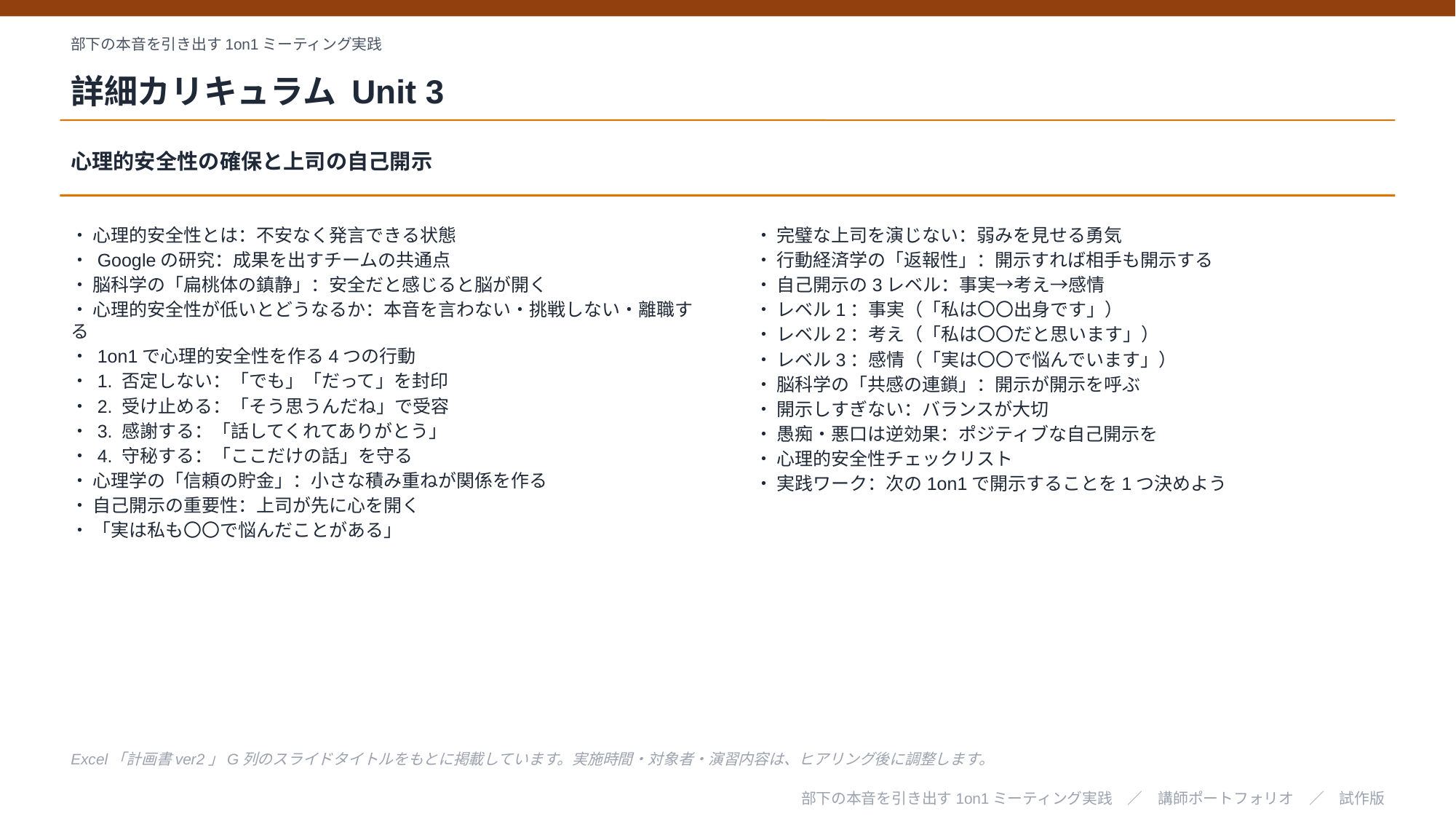

部下の本音を引き出す1on1ミーティング実践
詳細カリキュラム Unit 3

心理的安全性の確保と上司の自己開示

・ 心理的安全性とは：不安なく発言できる状態
・ Googleの研究：成果を出すチームの共通点
・ 脳科学の「扁桃体の鎮静」：安全だと感じると脳が開く
・ 心理的安全性が低いとどうなるか：本音を言わない・挑戦しない・離職する
・ 1on1で心理的安全性を作る4つの行動
・ 1. 否定しない：「でも」「だって」を封印
・ 2. 受け止める：「そう思うんだね」で受容
・ 3. 感謝する：「話してくれてありがとう」
・ 4. 守秘する：「ここだけの話」を守る
・ 心理学の「信頼の貯金」：小さな積み重ねが関係を作る
・ 自己開示の重要性：上司が先に心を開く
・ 「実は私も〇〇で悩んだことがある」
・ 完璧な上司を演じない：弱みを見せる勇気
・ 行動経済学の「返報性」：開示すれば相手も開示する
・ 自己開示の3レベル：事実→考え→感情
・ レベル1：事実（「私は〇〇出身です」）
・ レベル2：考え（「私は〇〇だと思います」）
・ レベル3：感情（「実は〇〇で悩んでいます」）
・ 脳科学の「共感の連鎖」：開示が開示を呼ぶ
・ 開示しすぎない：バランスが大切
・ 愚痴・悪口は逆効果：ポジティブな自己開示を
・ 心理的安全性チェックリスト
・ 実践ワーク：次の1on1で開示することを1つ決めよう
Excel「計画書ver2」G列のスライドタイトルをもとに掲載しています。実施時間・対象者・演習内容は、ヒアリング後に調整します。
部下の本音を引き出す1on1ミーティング実践　／　講師ポートフォリオ　／　試作版